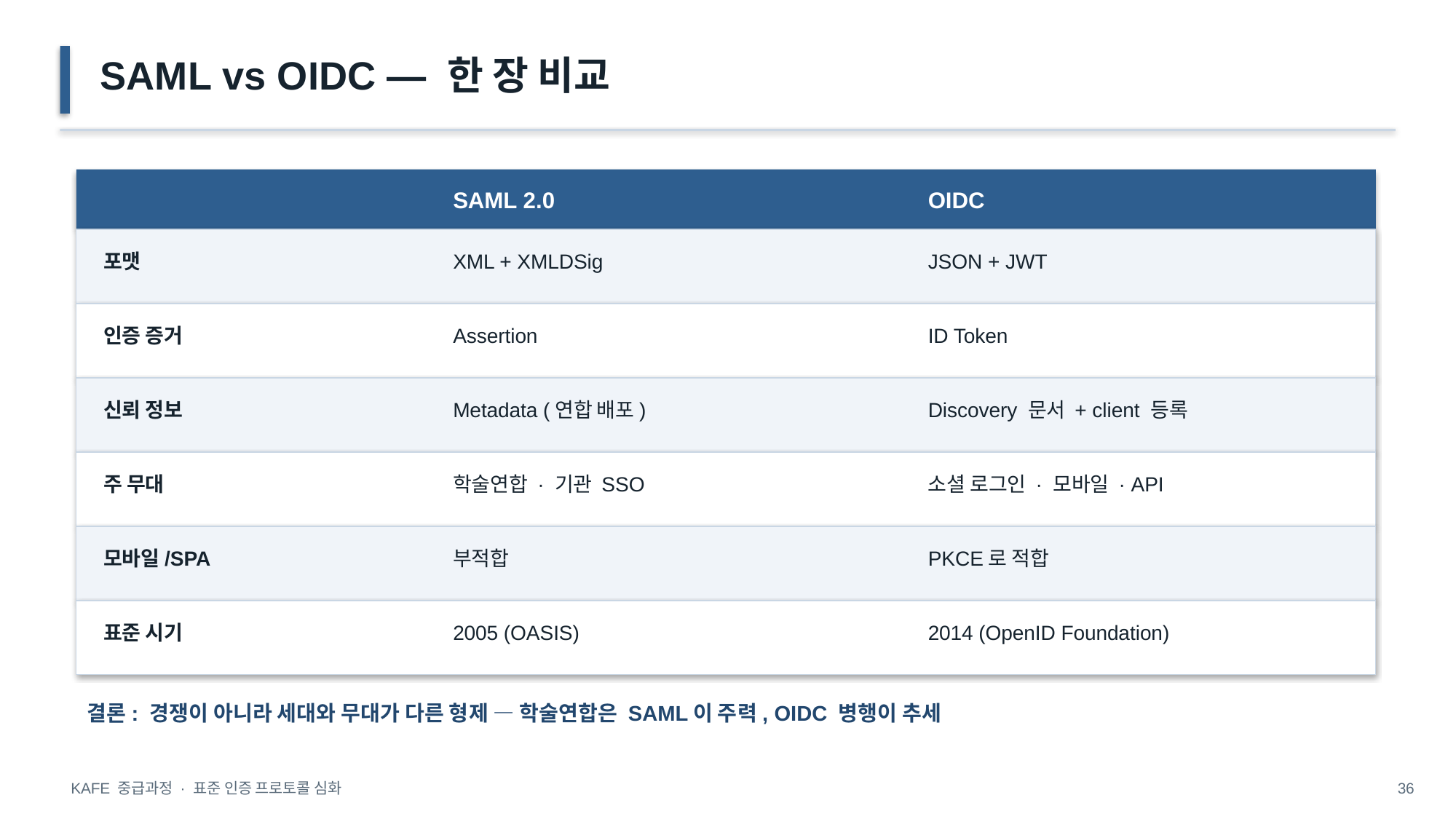

SAML vs OIDC — 한 장 비교

SAML 2.0
OIDC

포맷
XML + XMLDSig
JSON + JWT

인증 증거
Assertion
ID Token

신뢰 정보
Metadata (연합 배포)
Discovery 문서 + client 등록

주 무대
학술연합 · 기관 SSO
소셜 로그인 · 모바일 · API

모바일/SPA
부적합
PKCE로 적합

표준 시기
2005 (OASIS)
2014 (OpenID Foundation)
결론: 경쟁이 아니라 세대와 무대가 다른 형제 — 학술연합은 SAML이 주력, OIDC 병행이 추세
KAFE 중급과정 · 표준 인증 프로토콜 심화
36